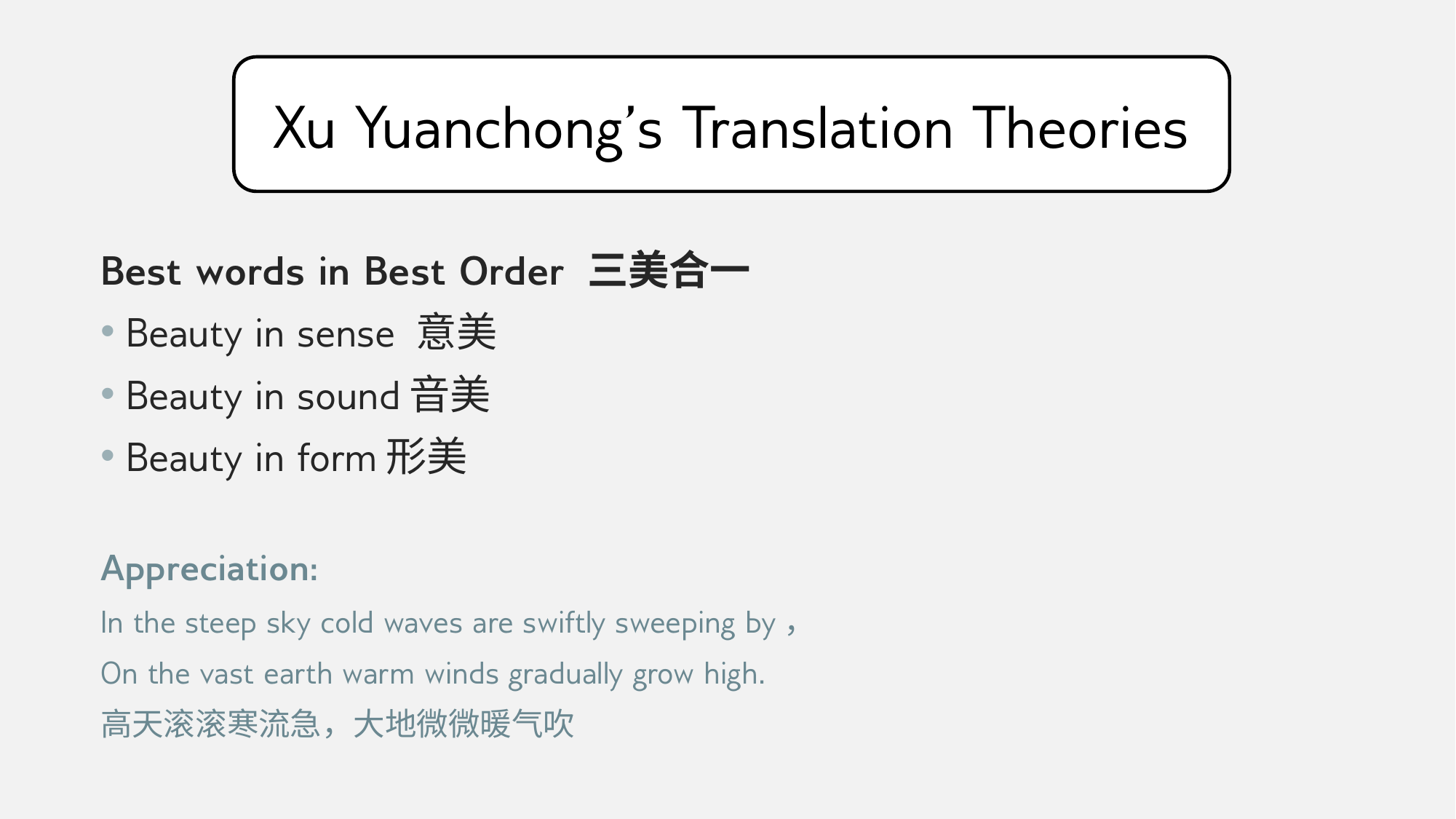

Xu Yuanchong’s Translation Theories
Best words in Best Order 三美合一
Beauty in sense 意美
Beauty in sound音美
Beauty in form形美

Appreciation:
In the steep sky cold waves are swiftly sweeping by，
On the vast earth warm winds gradually grow high.
高天滚滚寒流急，大地微微暖气吹